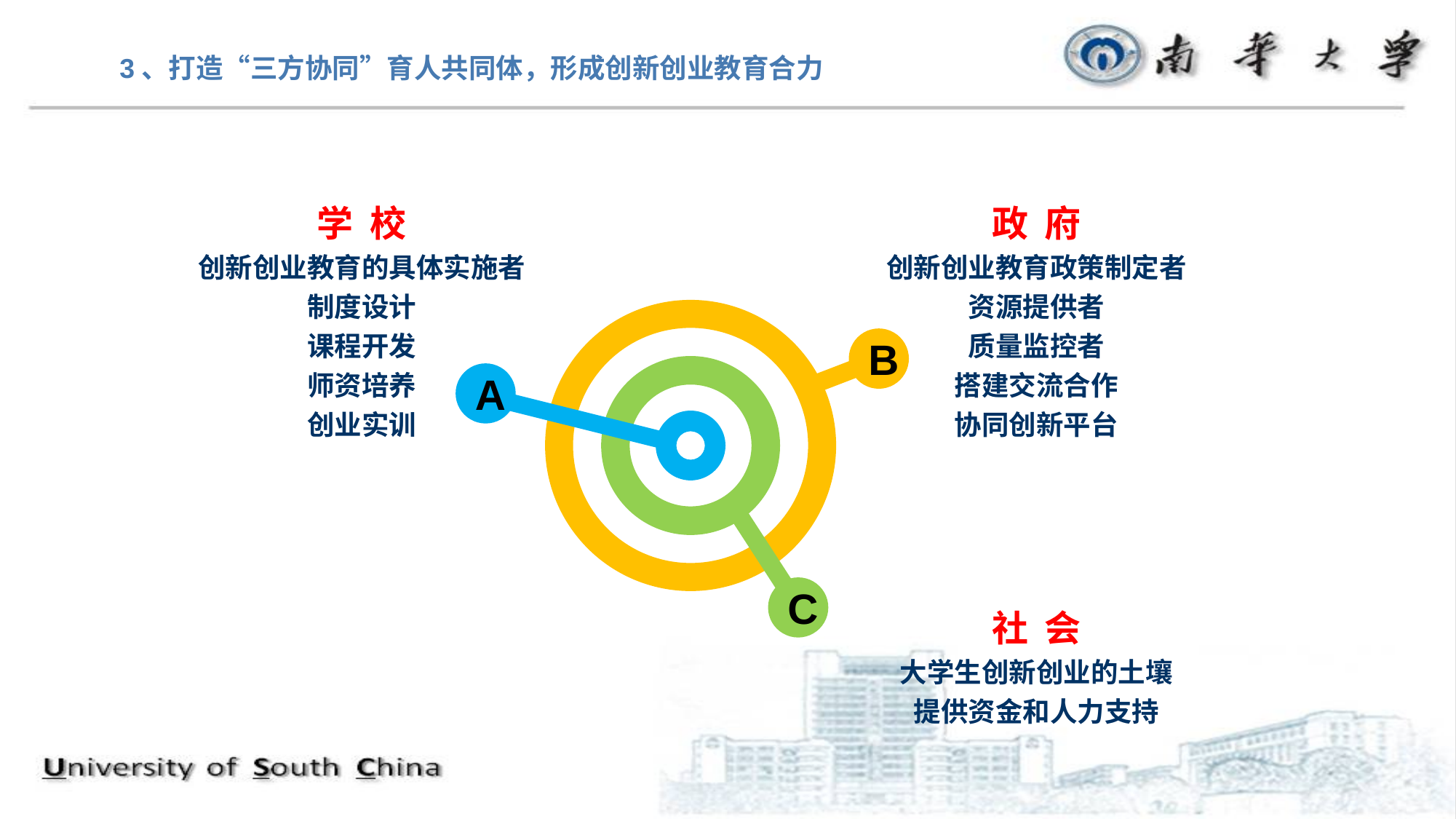

3、打造“三方协同”育人共同体，形成创新创业教育合力

学  校
创新创业教育的具体实施者
制度设计
课程开发
师资培养
创业实训
政  府
创新创业教育政策制定者
资源提供者
质量监控者
搭建交流合作
协同创新平台

B

A

C
社  会
大学生创新创业的土壤
提供资金和人力支持